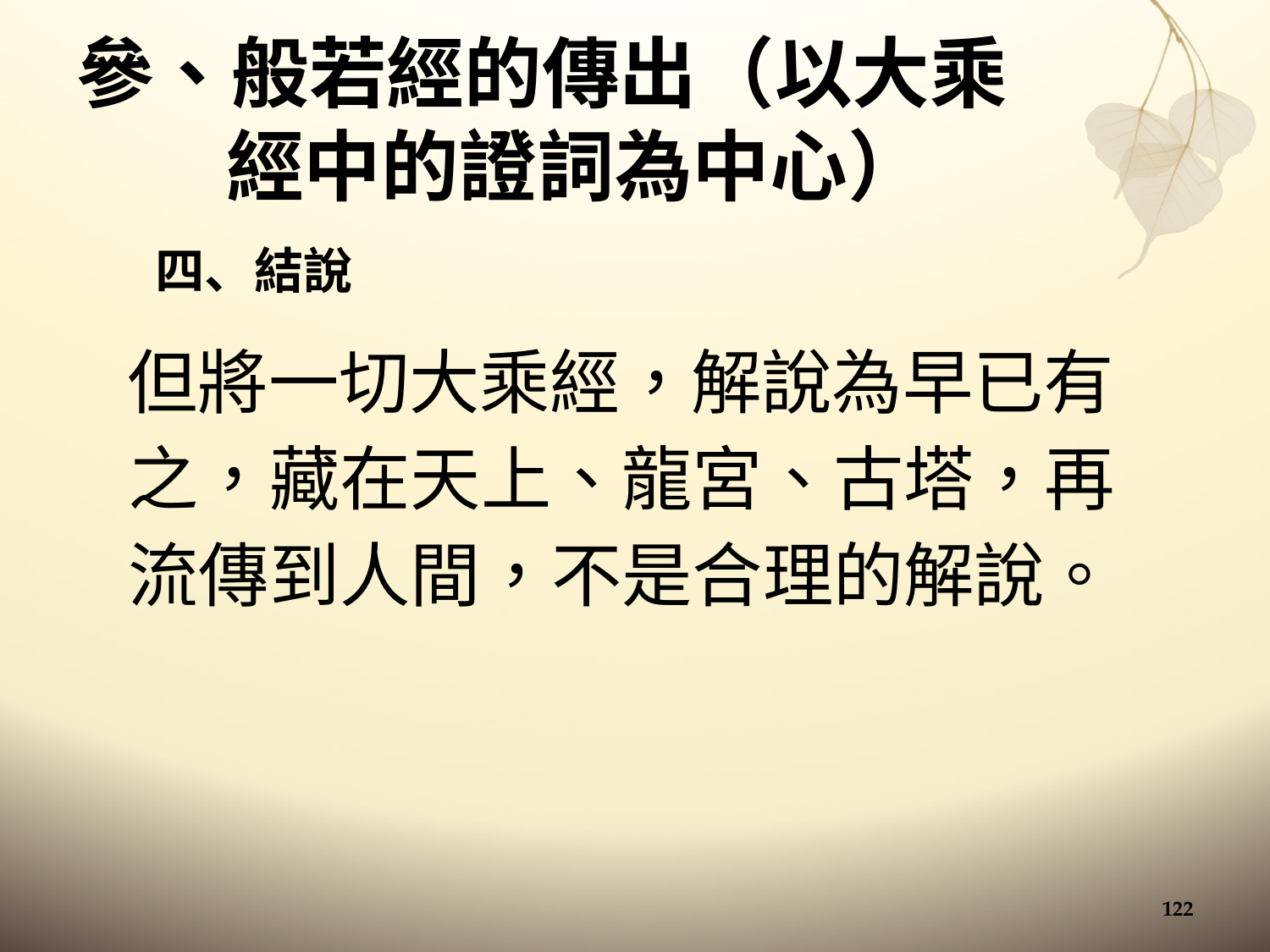

# 參、般若經的傳出（以大乘經中的證詞為中心）
四、結說
但將一切大乘經，解說為早已有之，藏在天上、龍宮、古塔，再流傳到人間，不是合理的解說。
122